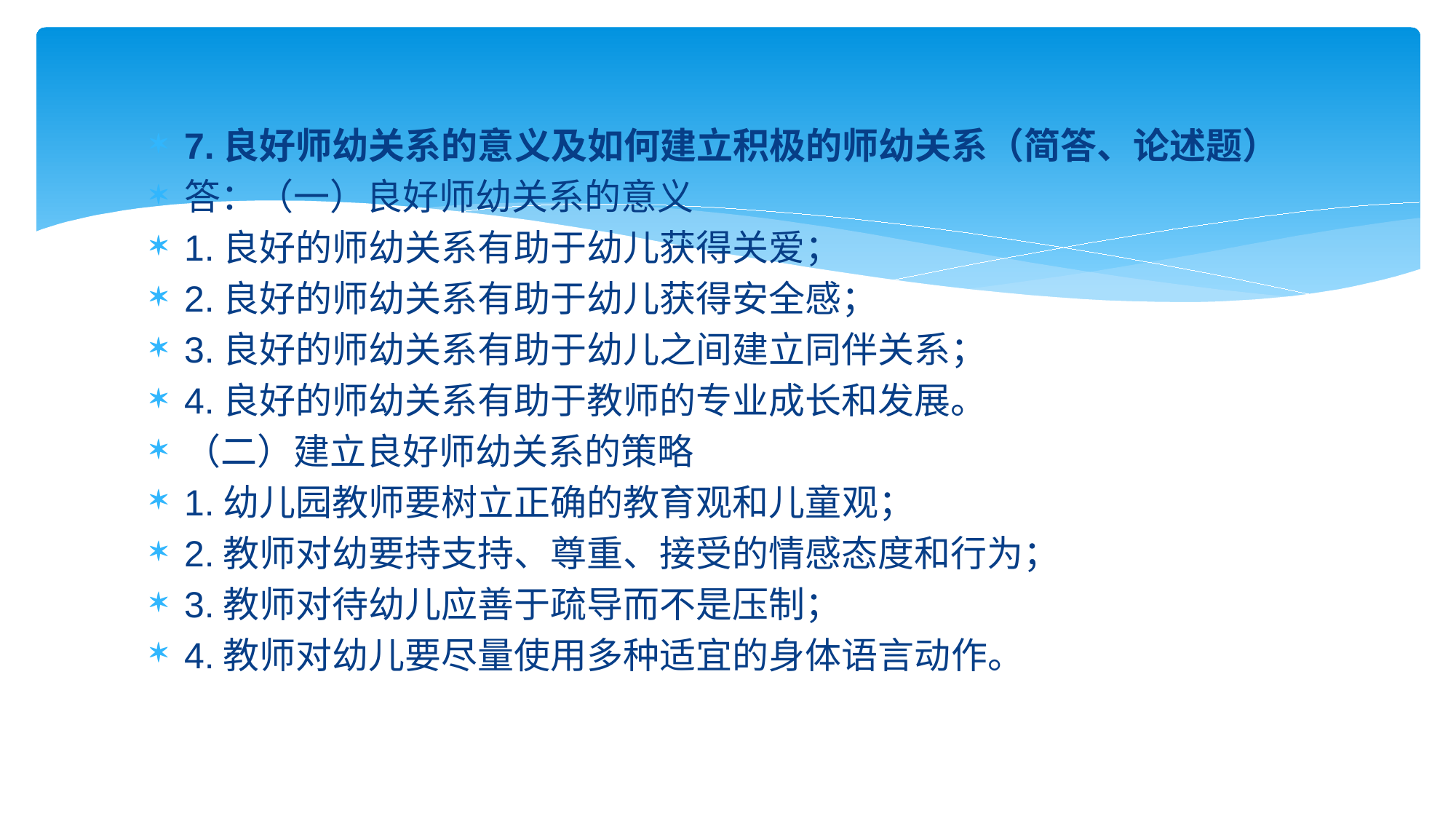

7.良好师幼关系的意义及如何建立积极的师幼关系（简答、论述题）
答：（一）良好师幼关系的意义
1.良好的师幼关系有助于幼儿获得关爱；
2.良好的师幼关系有助于幼儿获得安全感；
3.良好的师幼关系有助于幼儿之间建立同伴关系；
4.良好的师幼关系有助于教师的专业成长和发展。
（二）建立良好师幼关系的策略
1.幼儿园教师要树立正确的教育观和儿童观；
2.教师对幼要持支持、尊重、接受的情感态度和行为；
3.教师对待幼儿应善于疏导而不是压制；
4.教师对幼儿要尽量使用多种适宜的身体语言动作。